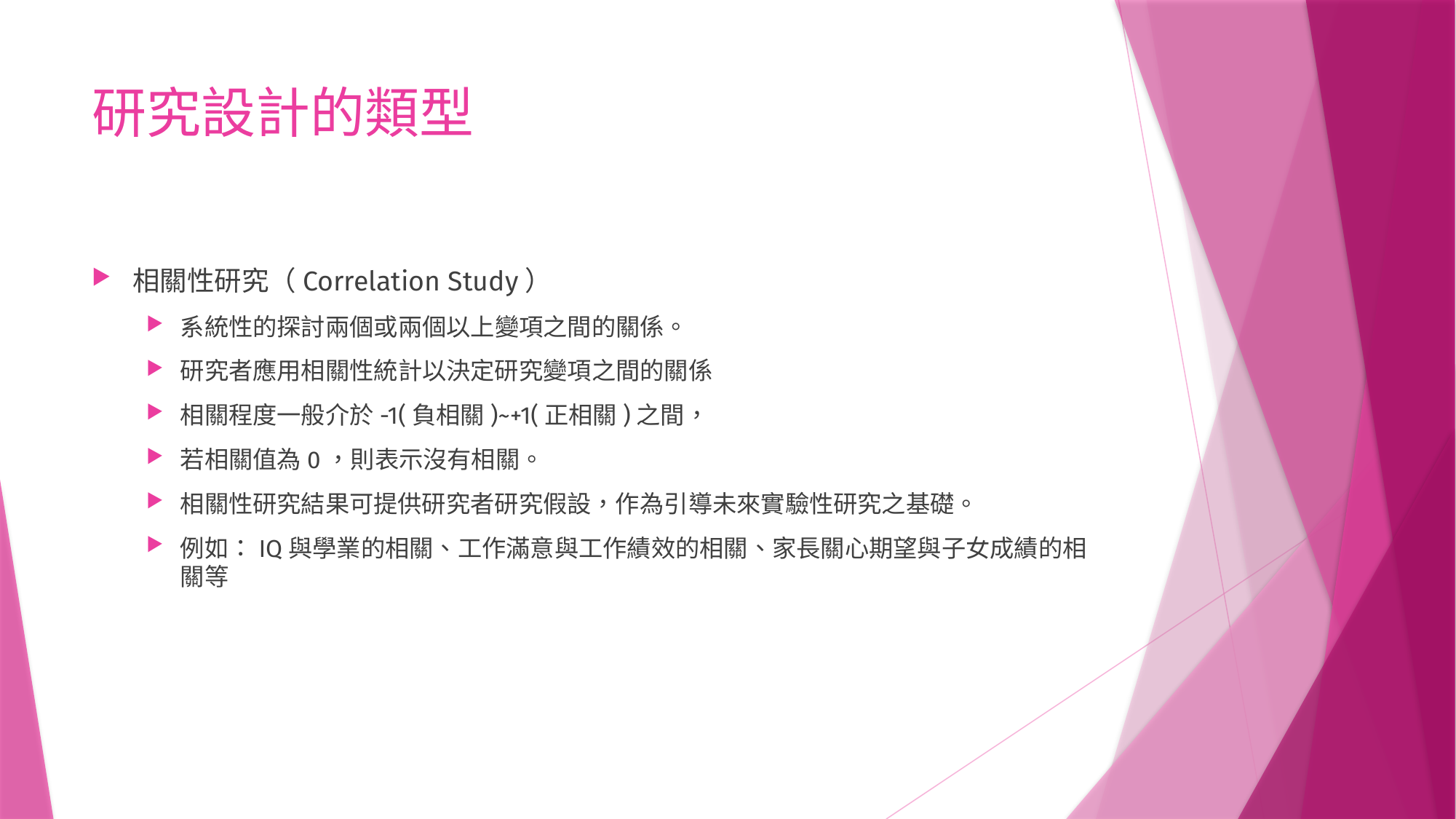

# 研究設計的類型
相關性研究（Correlation Study）
系統性的探討兩個或兩個以上變項之間的關係。
研究者應用相關性統計以決定研究變項之間的關係
相關程度一般介於-1(負相關)~+1(正相關)之間，
若相關值為0，則表示沒有相關。
相關性研究結果可提供研究者研究假設，作為引導未來實驗性研究之基礎。
例如：IQ與學業的相關、工作滿意與工作績效的相關、家長關心期望與子女成績的相關等